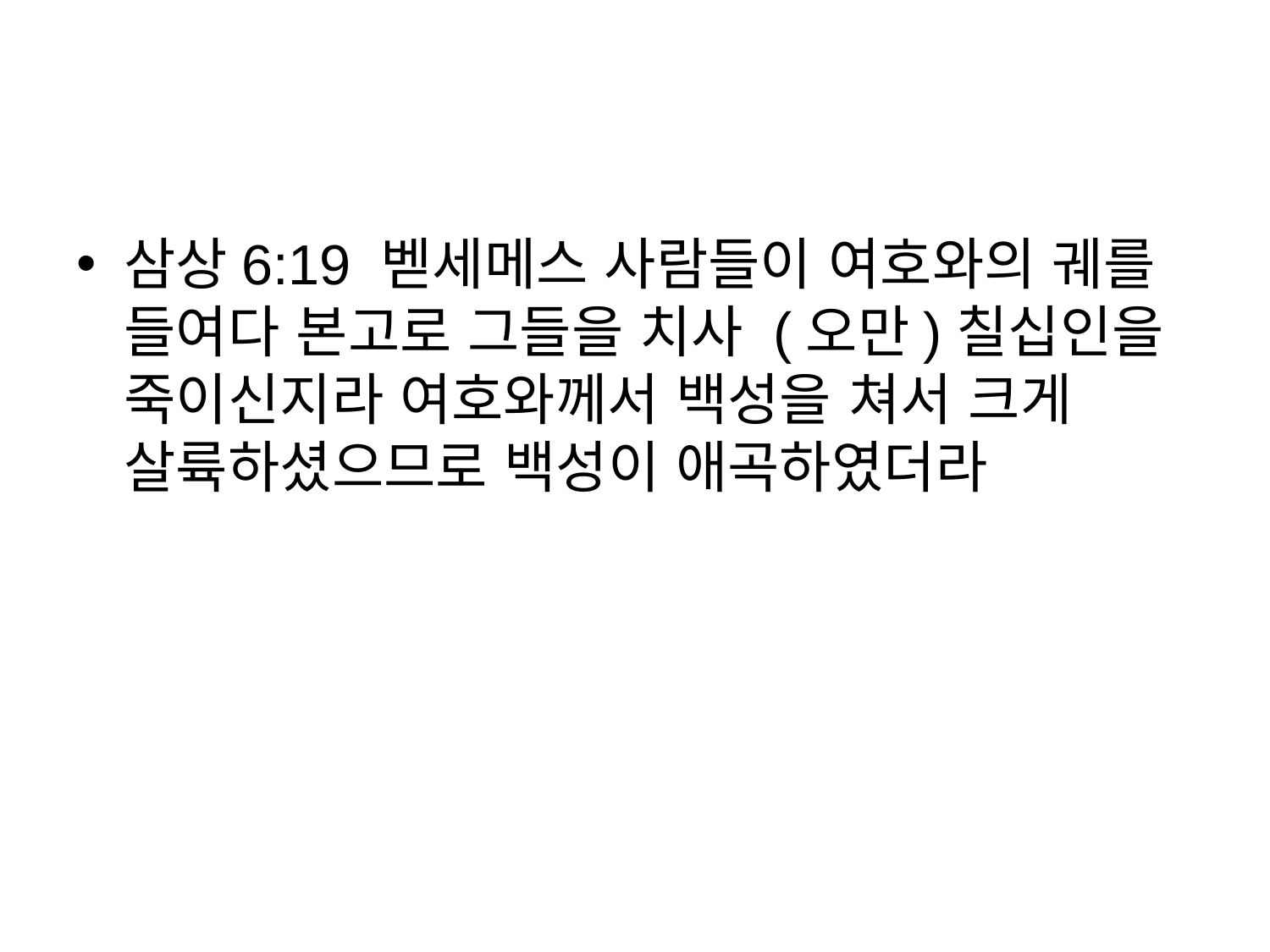

#
삼상6:19 벧세메스 사람들이 여호와의 궤를 들여다 본고로 그들을 치사 (오만)칠십인을 죽이신지라 여호와께서 백성을 쳐서 크게 살륙하셨으므로 백성이 애곡하였더라